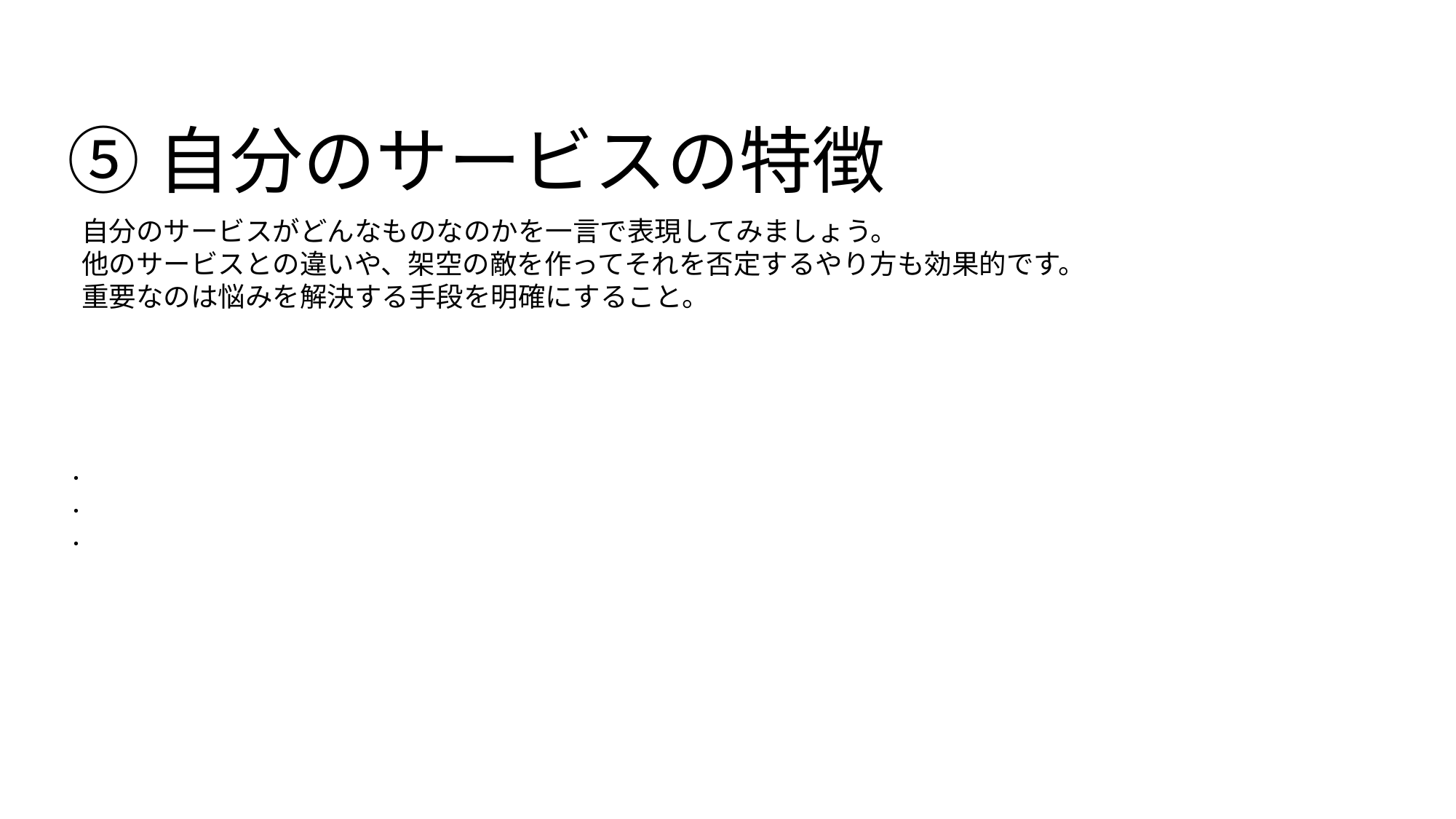

⑤自分のサービスの特徴
自分のサービスがどんなものなのかを一言で表現してみましょう。
他のサービスとの違いや、架空の敵を作ってそれを否定するやり方も効果的です。
重要なのは悩みを解決する手段を明確にすること。
・
・
・